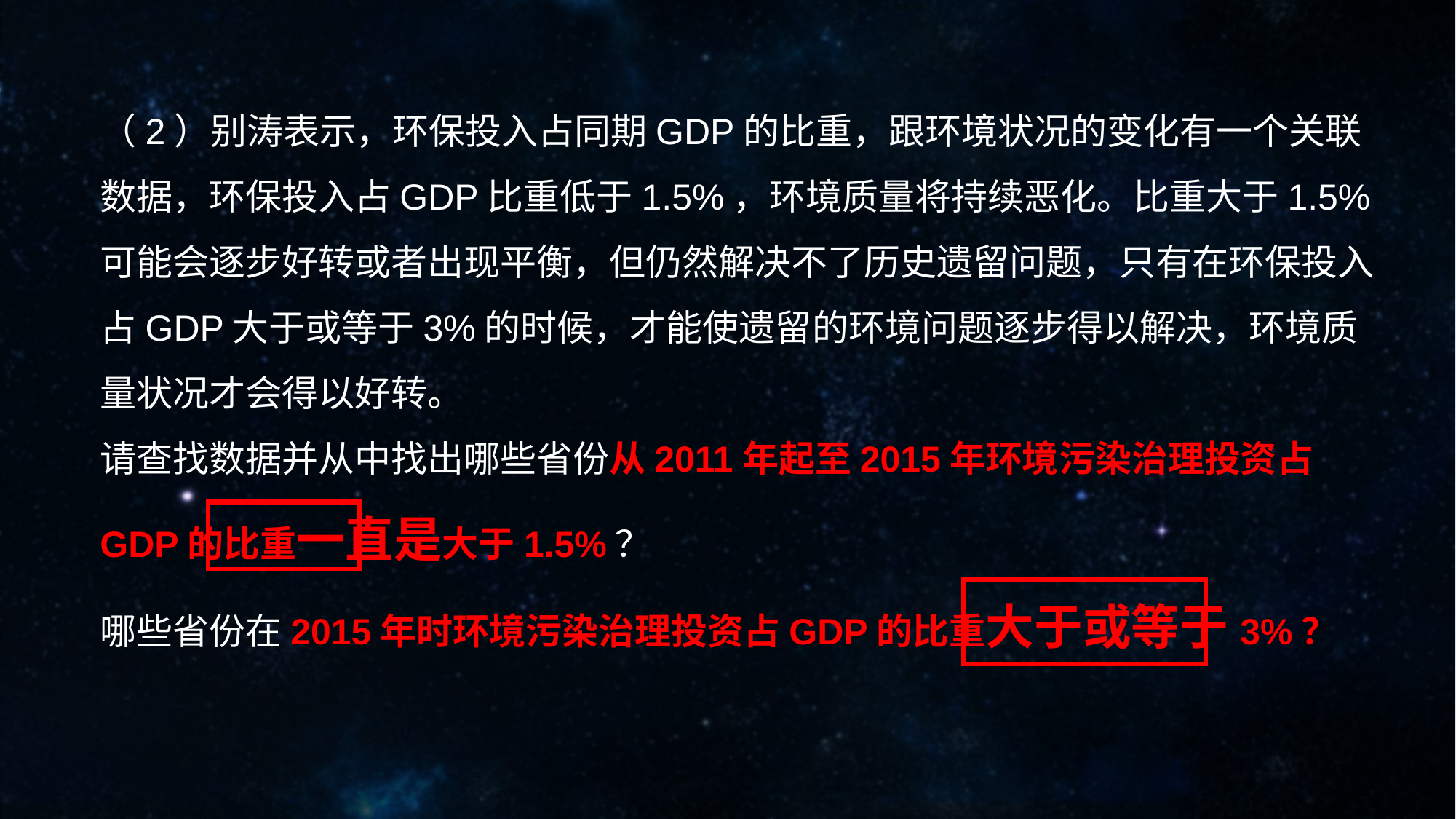

（2）别涛表示，环保投入占同期GDP的比重，跟环境状况的变化有一个关联数据，环保投入占GDP比重低于1.5%，环境质量将持续恶化。比重大于1.5%可能会逐步好转或者出现平衡，但仍然解决不了历史遗留问题，只有在环保投入占GDP大于或等于3%的时候，才能使遗留的环境问题逐步得以解决，环境质量状况才会得以好转。
请查找数据并从中找出哪些省份从2011年起至2015年环境污染治理投资占GDP的比重一直是大于1.5%？
哪些省份在2015年时环境污染治理投资占GDP的比重大于或等于3%？